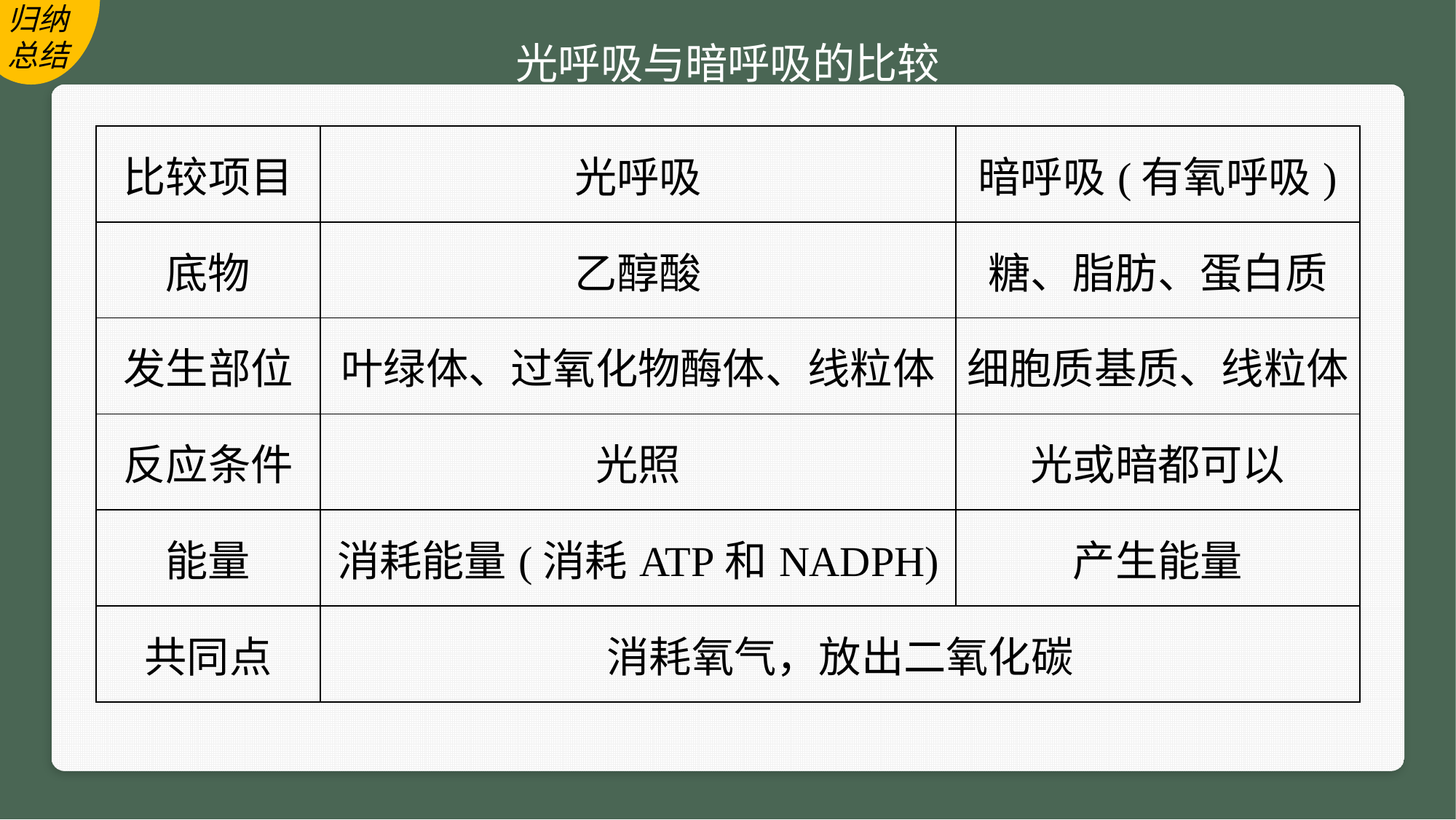

归纳总结
光呼吸与暗呼吸的比较

| 比较项目 | 光呼吸 | 暗呼吸(有氧呼吸) |
| --- | --- | --- |
| 底物 | 乙醇酸 | 糖、脂肪、蛋白质 |
| 发生部位 | 叶绿体、过氧化物酶体、线粒体 | 细胞质基质、线粒体 |
| 反应条件 | 光照 | 光或暗都可以 |
| 能量 | 消耗能量(消耗ATP和NADPH) | 产生能量 |
| 共同点 | 消耗氧气，放出二氧化碳 |  |